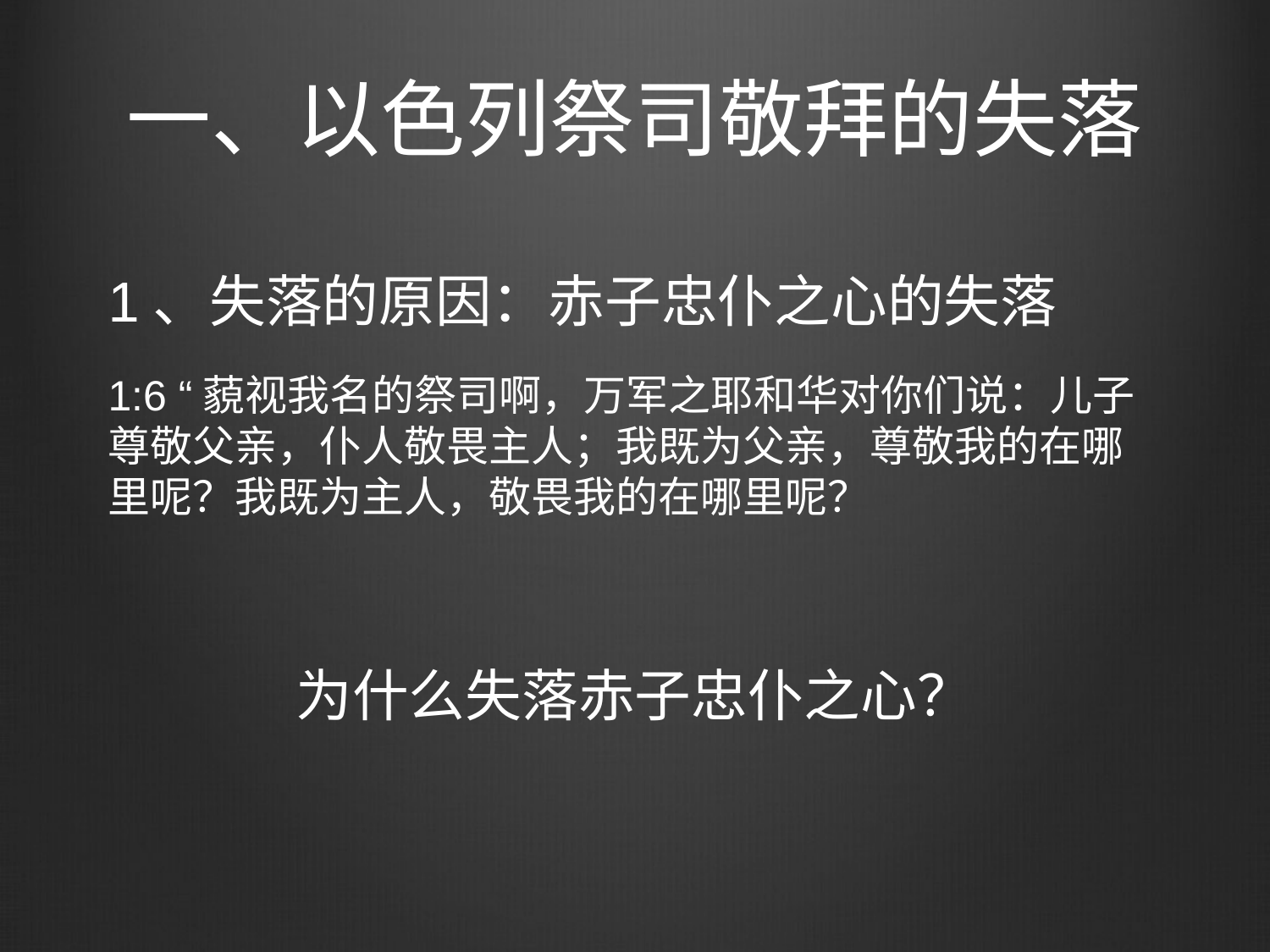

# 一、以色列祭司敬拜的失落
1、失落的原因：赤子忠仆之心的失落
1:6 “藐视我名的祭司啊，万军之耶和华对你们说：儿子尊敬父亲，仆人敬畏主人；我既为父亲，尊敬我的在哪里呢？我既为主人，敬畏我的在哪里呢？

为什么失落赤子忠仆之心？